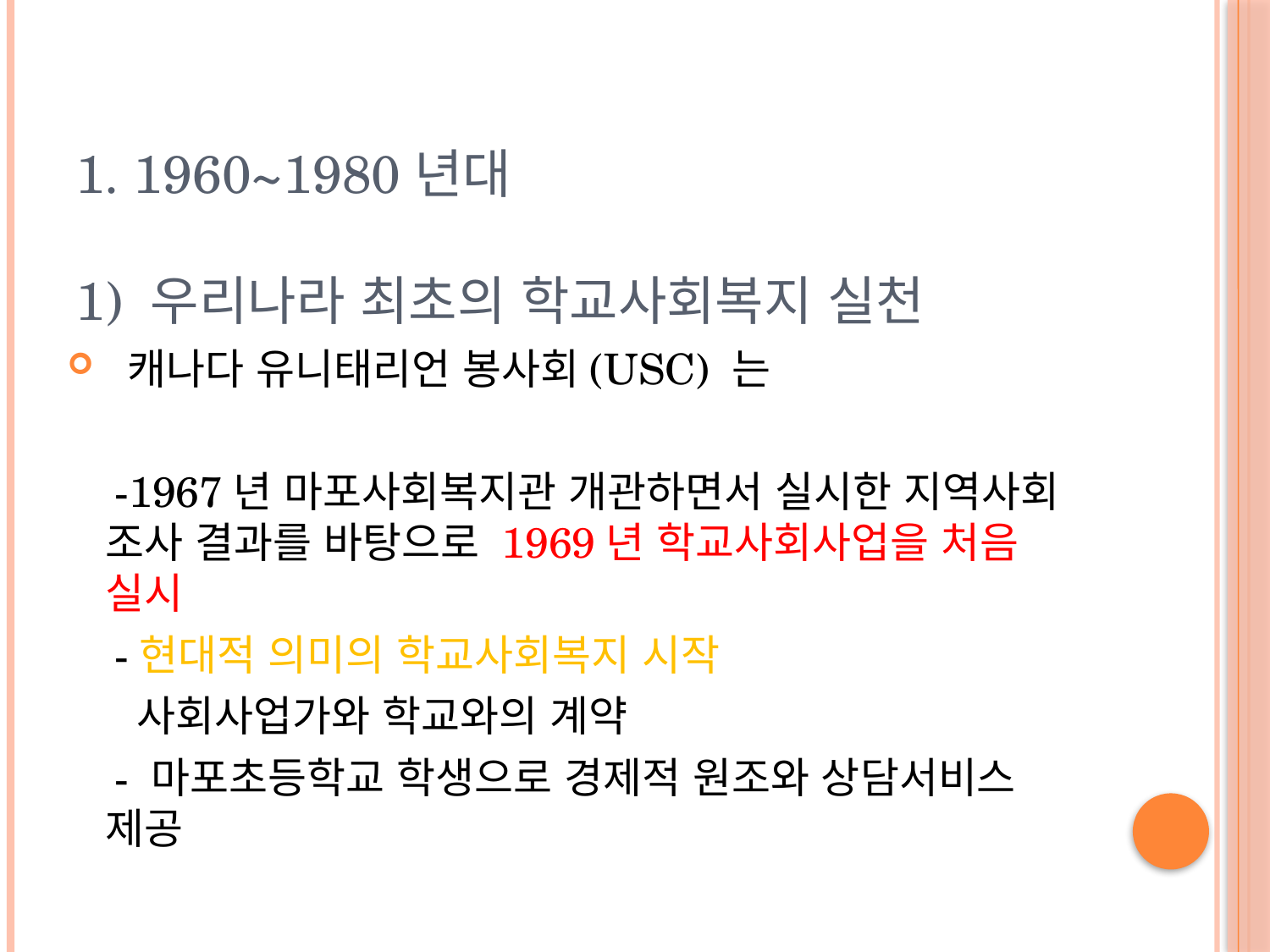

# 1. 1960~1980년대 1) 우리나라 최초의 학교사회복지 실천
 캐나다 유니태리언 봉사회(USC) 는

    -1967년 마포사회복지관 개관하면서 실시한 지역사회 조사 결과를 바탕으로 1969년 학교사회사업을 처음 실시
    -현대적 의미의 학교사회복지 시작
     사회사업가와 학교와의 계약
    - 마포초등학교 학생으로 경제적 원조와 상담서비스 제공